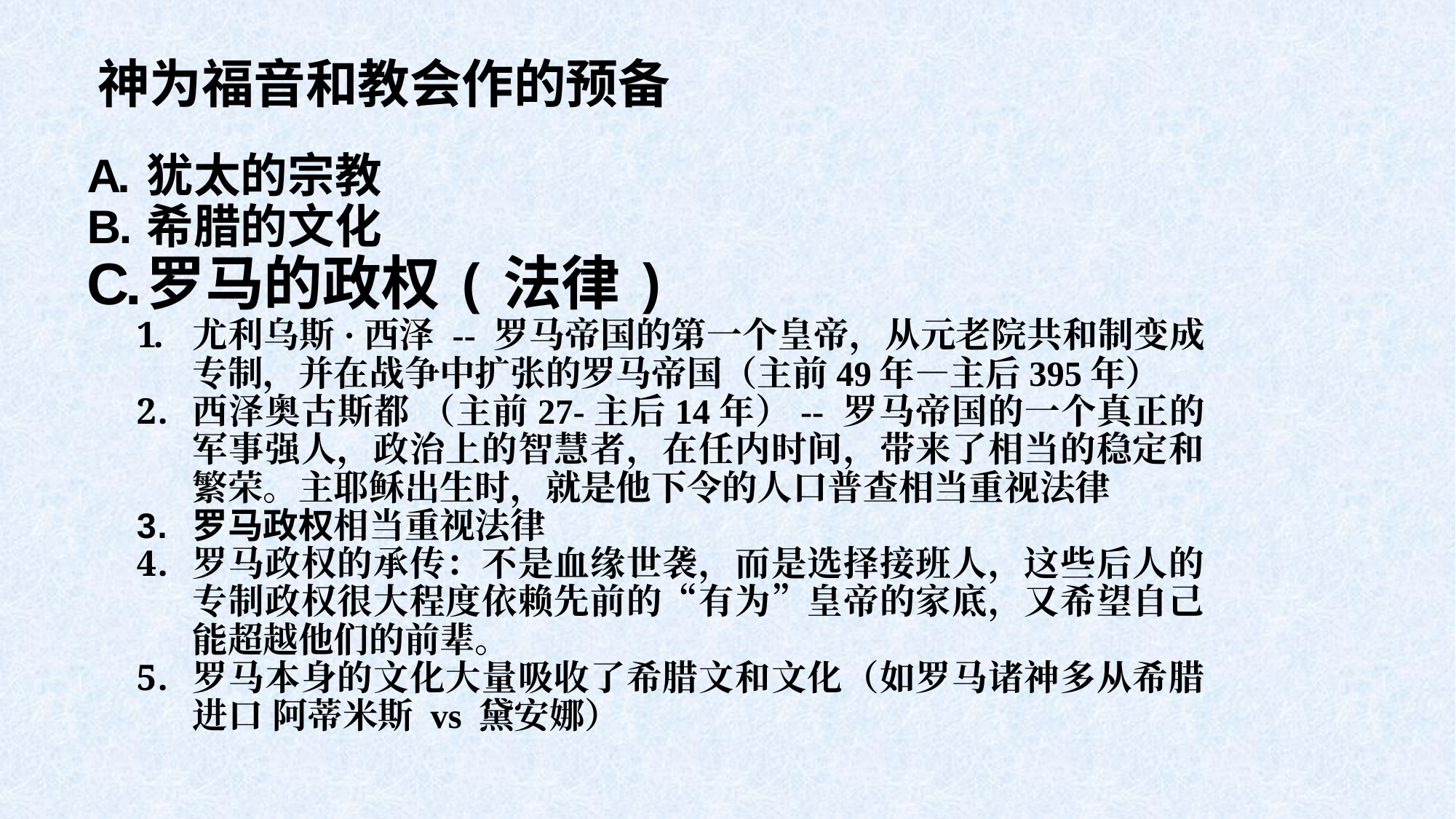

# 神为福音和教会作的预备
犹太的宗教
希腊的文化
罗马的政权(法律)
尤利乌斯·西泽 -- 罗马帝国的第一个皇帝，从元老院共和制变成专制，并在战争中扩张的罗马帝国（主前49年—主后395年）
西泽奥古斯都 （主前27-主后14年）-- 罗马帝国的一个真正的军事强人，政治上的智慧者，在任内时间，带来了相当的稳定和繁荣。主耶稣出生时，就是他下令的人口普查相当重视法律
罗马政权相当重视法律
罗马政权的承传：不是血缘世袭，而是选择接班人，这些后人的专制政权很大程度依赖先前的“有为”皇帝的家底，又希望自己能超越他们的前辈。
罗马本身的文化大量吸收了希腊文和文化（如罗马诸神多从希腊进口 阿蒂米斯 vs 黛安娜）